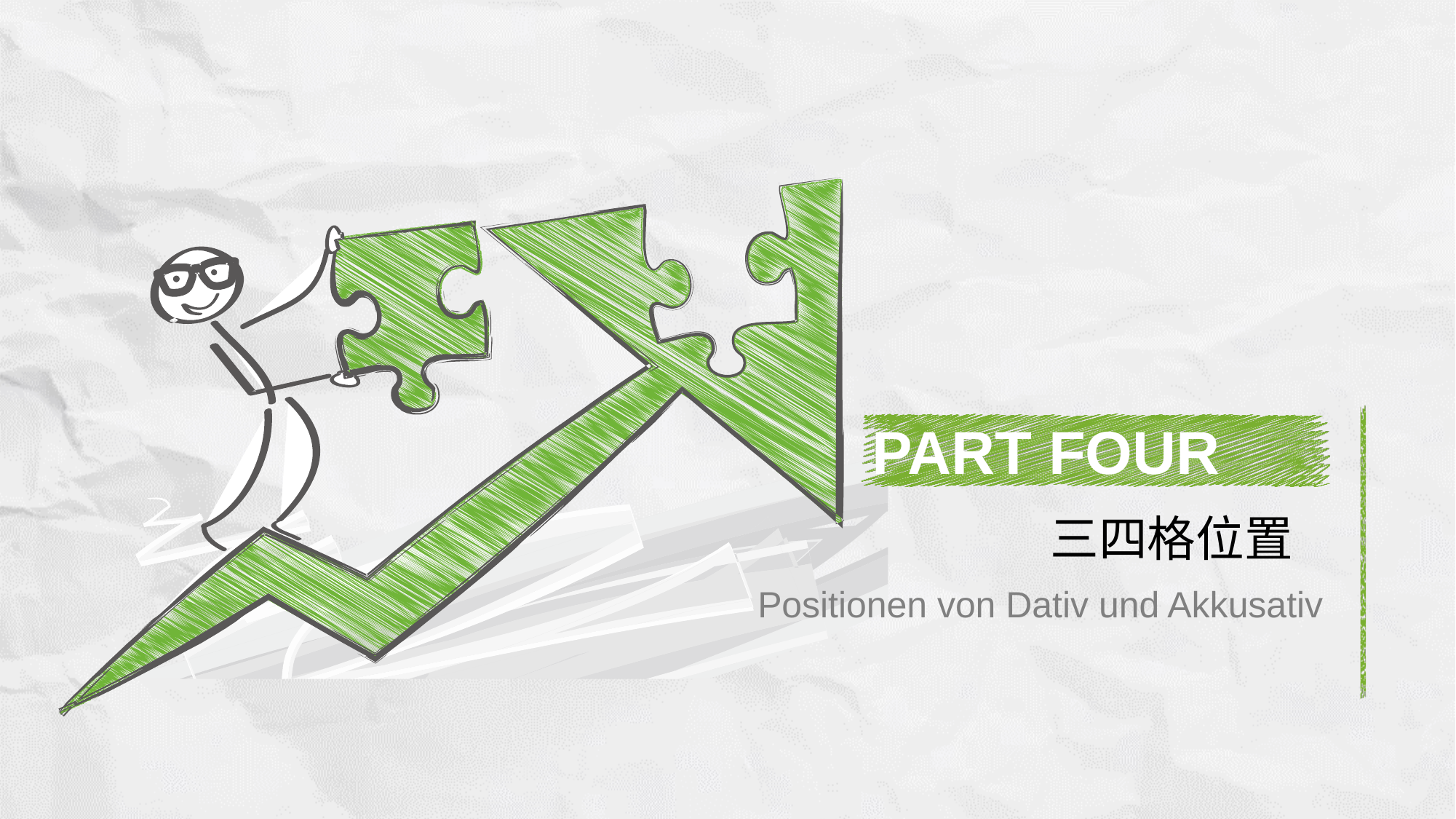

PART FOUR
三四格位置
Positionen von Dativ und Akkusativ